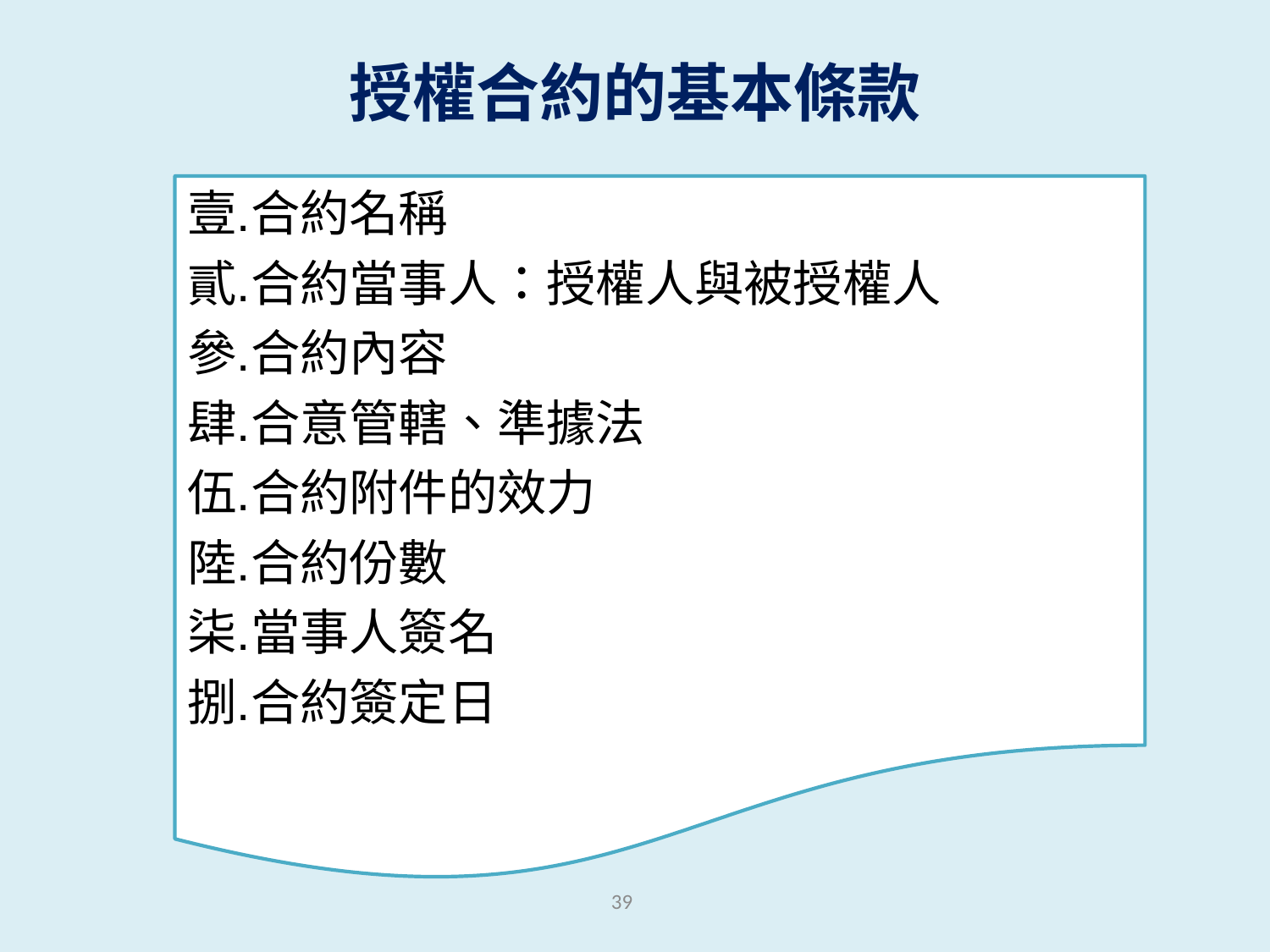

# 授權合約的基本條款
合約名稱
合約當事人：授權人與被授權人
合約內容
合意管轄、準據法
合約附件的效力
合約份數
當事人簽名
合約簽定日
39